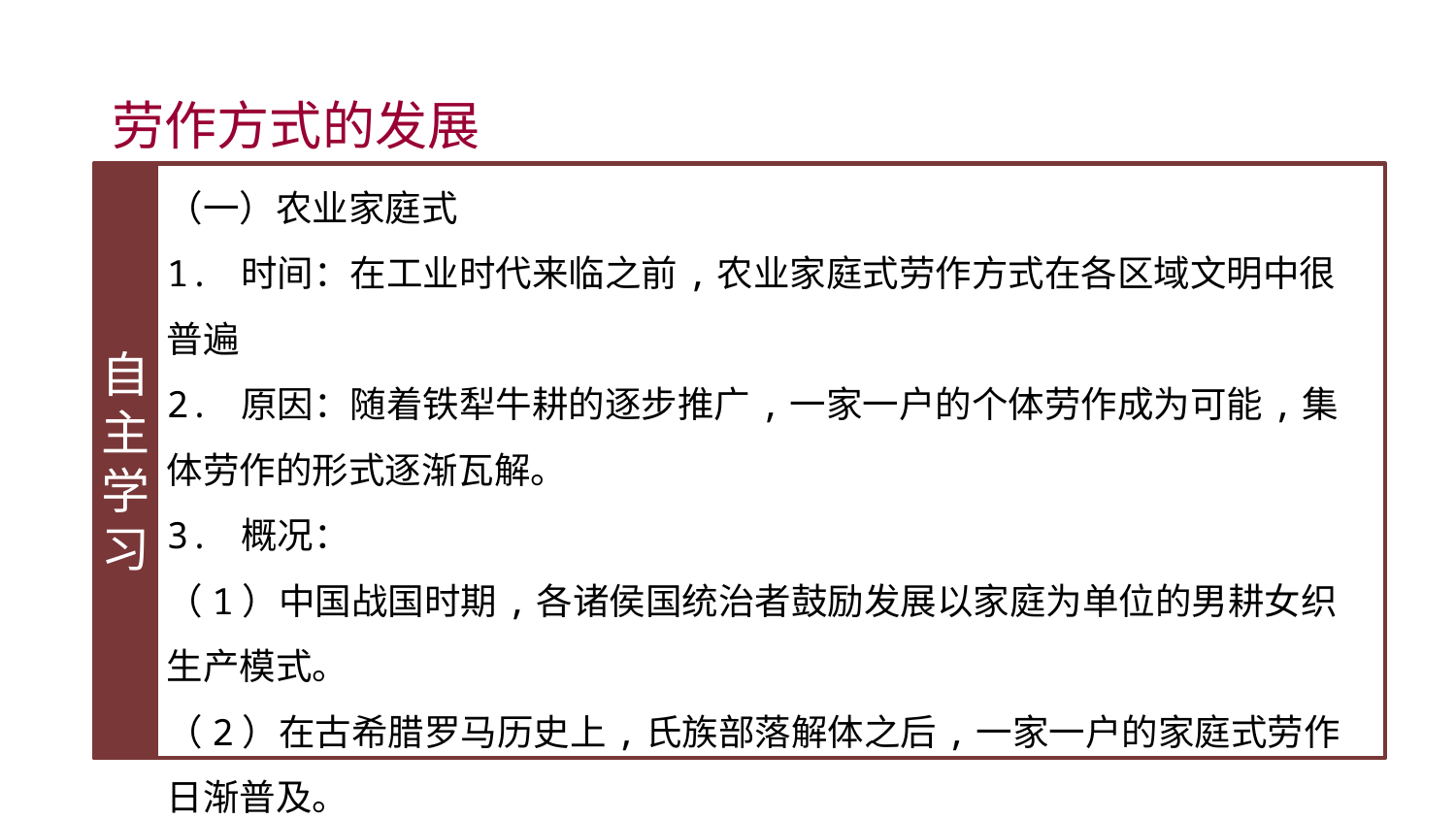

劳作方式的发展
（一）农业家庭式
1. 时间：在工业时代来临之前,农业家庭式劳作方式在各区域文明中很普遍
2. 原因：随着铁犁牛耕的逐步推广,一家一户的个体劳作成为可能,集体劳作的形式逐渐瓦解。
3. 概况：
（1）中国战国时期,各诸侯国统治者鼓励发展以家庭为单位的男耕女织生产模式。
（2）在古希腊罗马历史上,氏族部落解体之后,一家一户的家庭式劳作日渐普及。
自主学习